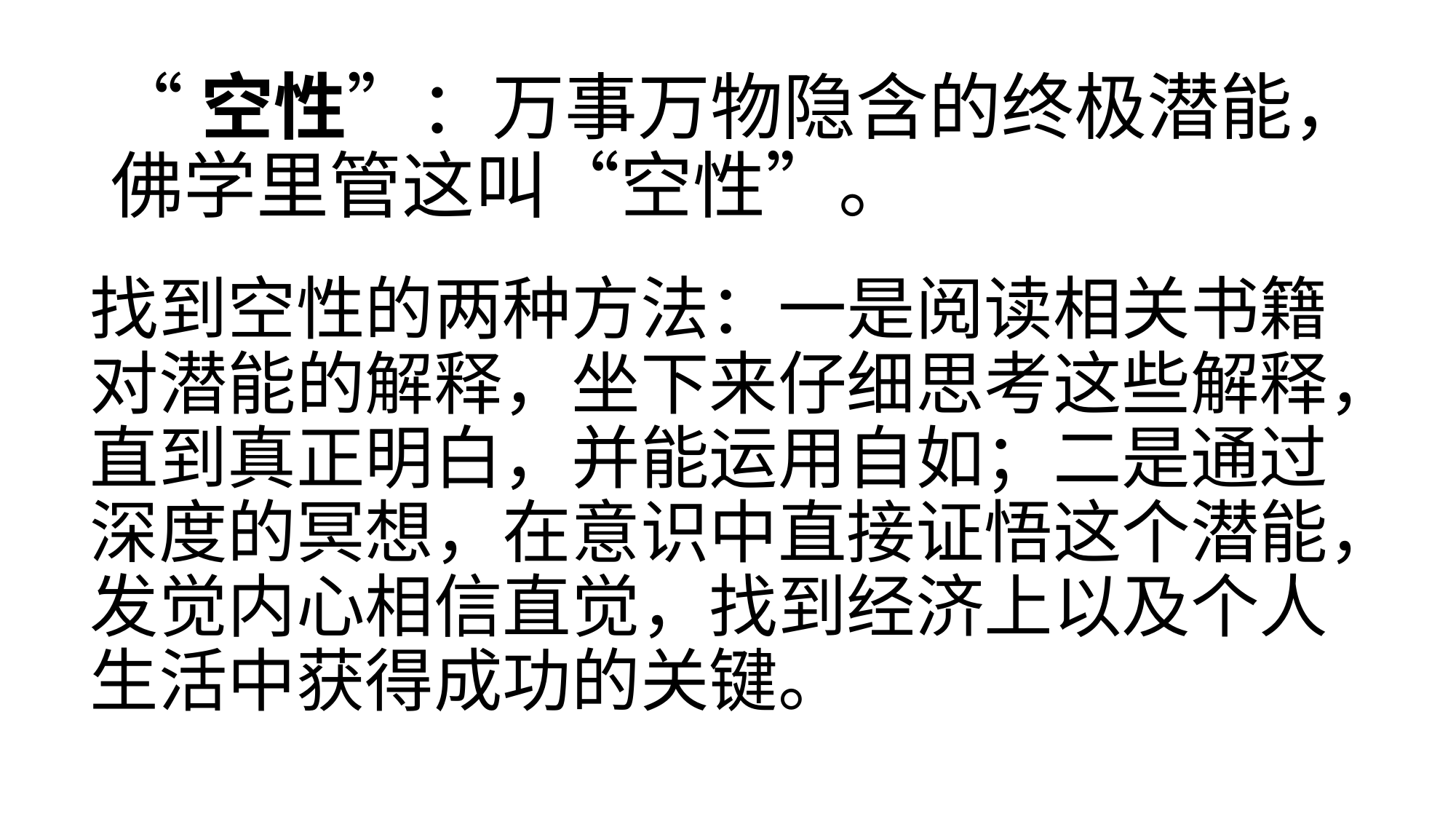

# “空性”：万事万物隐含的终极潜能，佛学里管这叫“空性”。
找到空性的两种方法：一是阅读相关书籍对潜能的解释，坐下来仔细思考这些解释，直到真正明白，并能运用自如；二是通过深度的冥想，在意识中直接证悟这个潜能，发觉内心相信直觉，找到经济上以及个人生活中获得成功的关键。